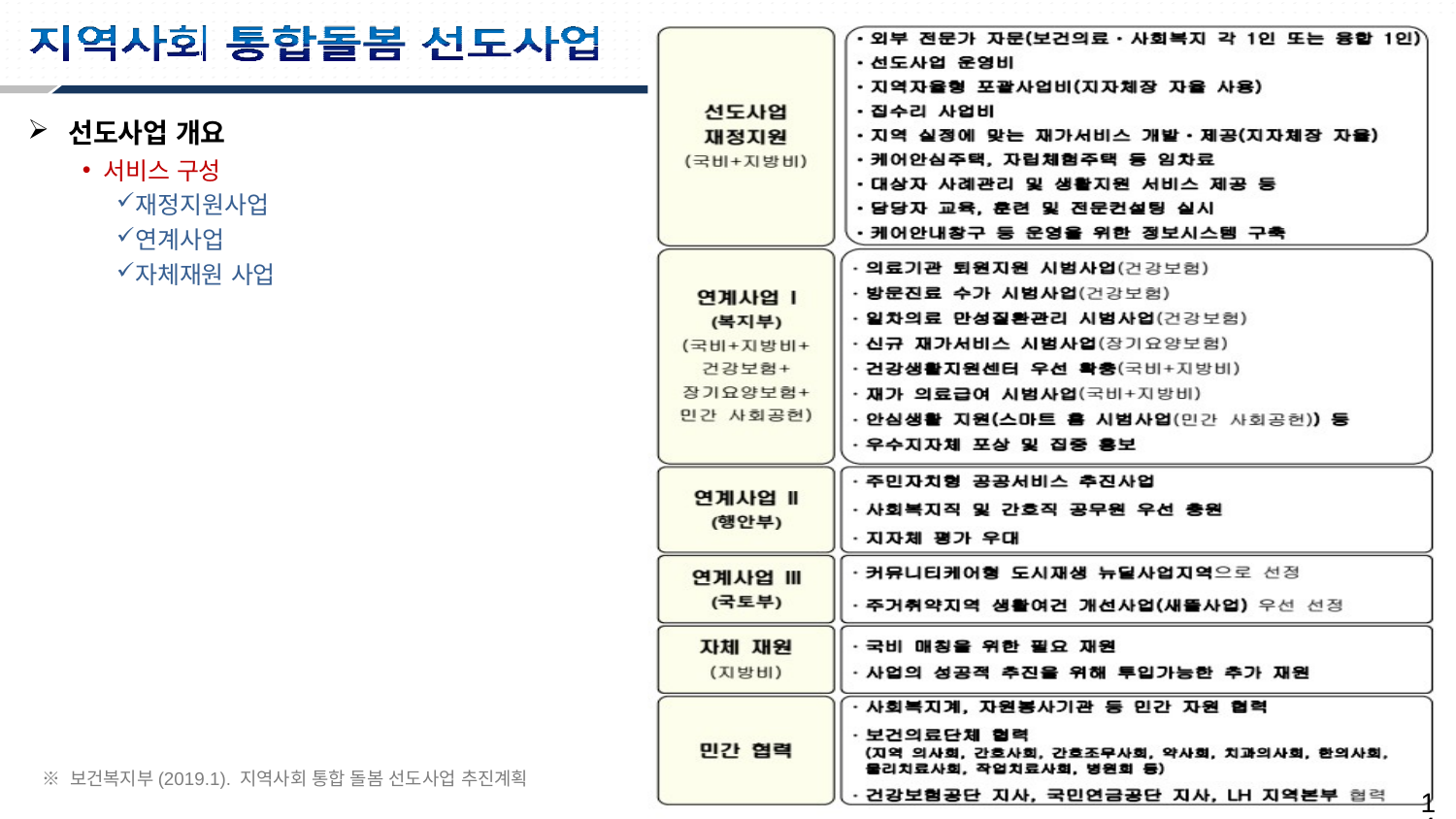

선도사업 개요
서비스 구성
재정지원사업
연계사업
자체재원 사업
※ 보건복지부(2019.1). 지역사회 통합 돌봄 선도사업 추진계획
14